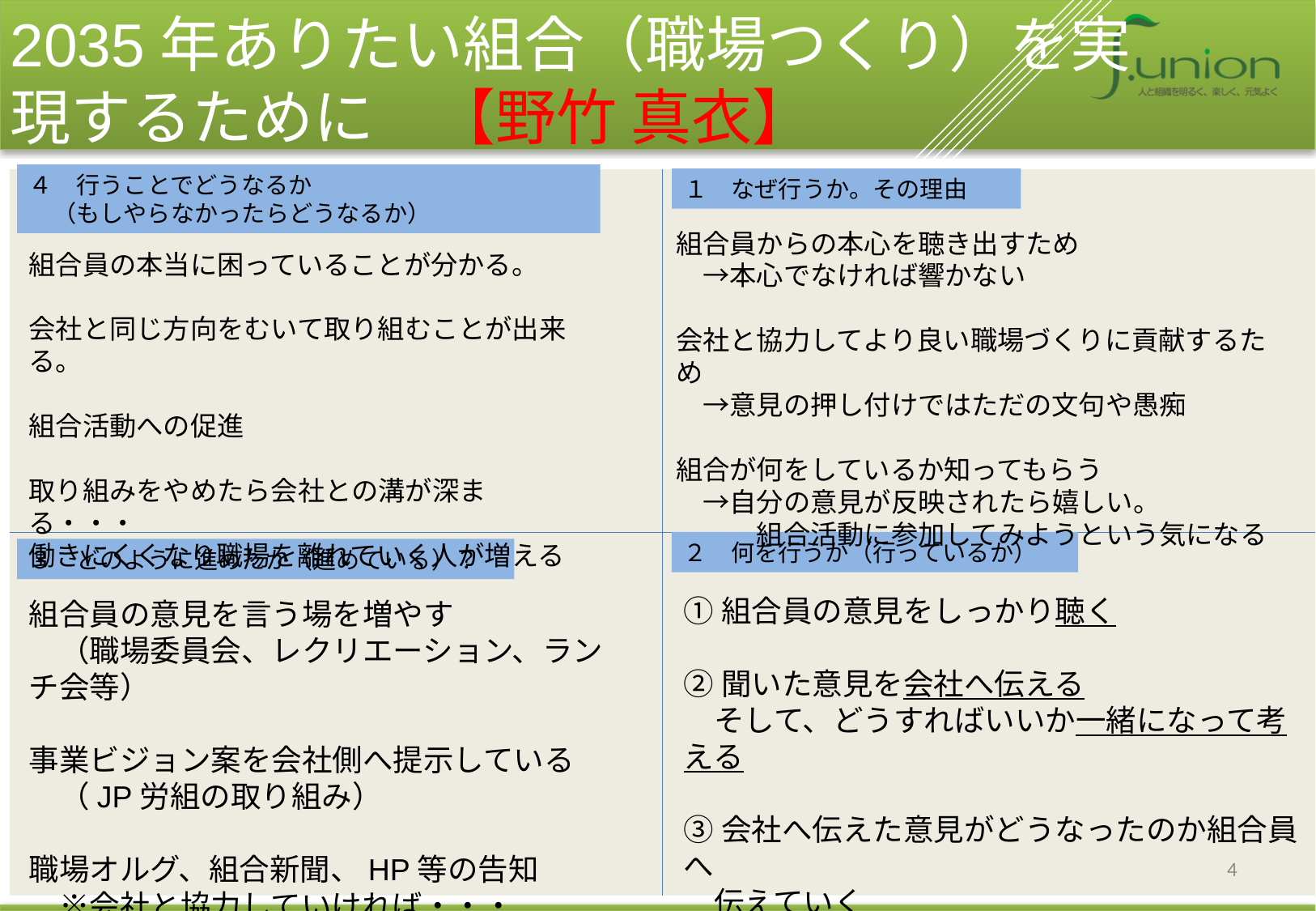

2035年ありたい組合（職場つくり）を実現するために　【野竹 真衣】

４　行うことでどうなるか
　（もしやらなかったらどうなるか）
１　なぜ行うか。その理由

組合員からの本心を聴き出すため
　→本心でなければ響かない

会社と協力してより良い職場づくりに貢献するため
　→意見の押し付けではただの文句や愚痴

組合が何をしているか知ってもらう
　→自分の意見が反映されたら嬉しい。
　　　組合活動に参加してみようという気になる
組合員の本当に困っていることが分かる。

会社と同じ方向をむいて取り組むことが出来る。

組合活動への促進

取り組みをやめたら会社との溝が深まる・・・
働きにくくなり職場を離れていく人が増える
２　何を行うか（行っているか）
３　どのように進めたか（進めている）？
①組合員の意見をしっかり聴く

②聞いた意見を会社へ伝える
　そして、どうすればいいか一緒になって考える

③会社へ伝えた意見がどうなったのか組合員へ
　伝えていく

組合員の意見を言う場を増やす
　（職場委員会、レクリエーション、ランチ会等）

事業ビジョン案を会社側へ提示している
　（JP労組の取り組み）

職場オルグ、組合新聞、HP等の告知
　※会社と協力していければ・・・
4